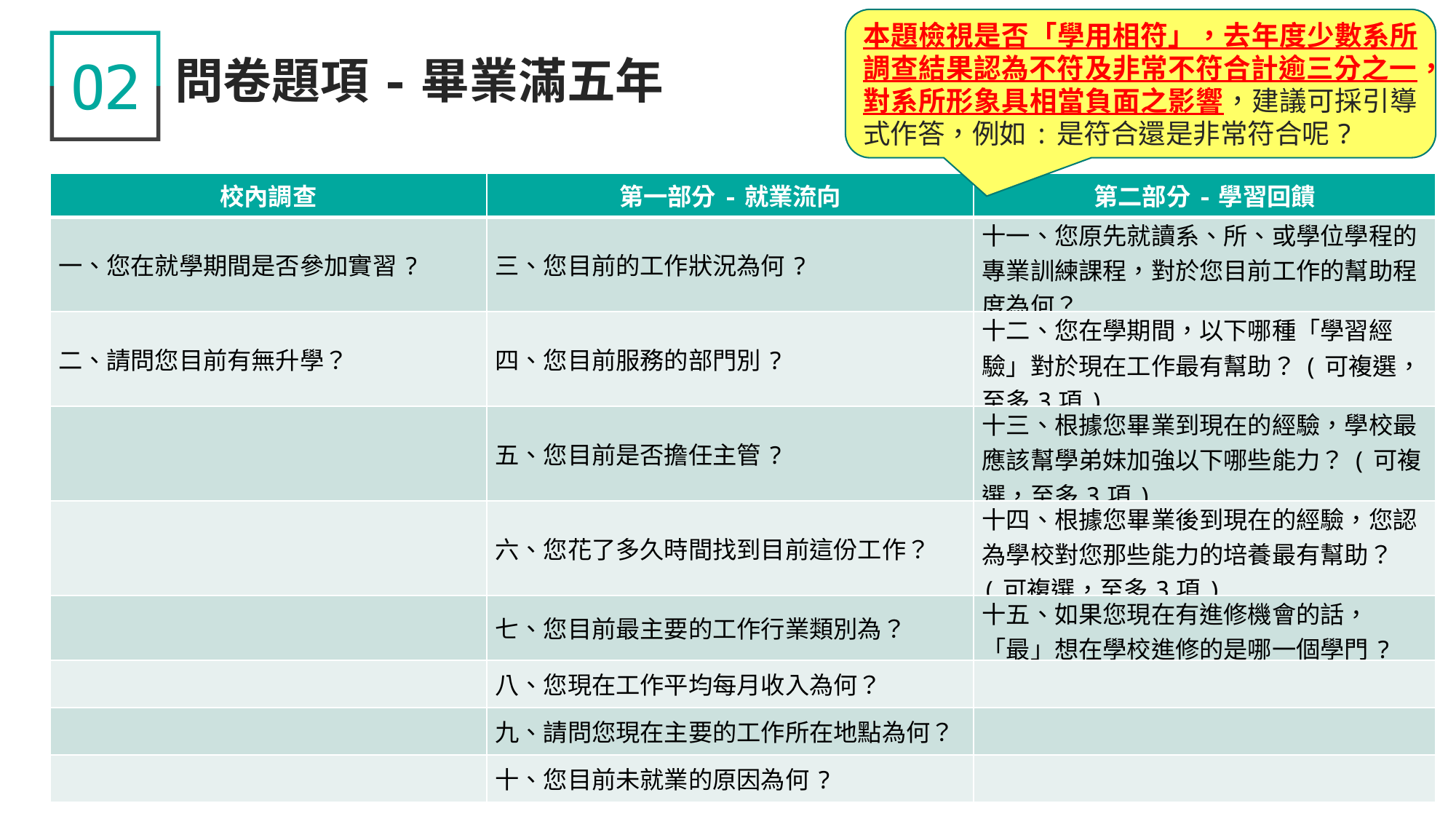

本題檢視是否「學用相符」，去年度少數系所調查結果認為不符及非常不符合計逾三分之一，對系所形象具相當負面之影響，建議可採引導式作答，例如:是符合還是非常符合呢?

02
問卷題項-畢業滿五年

| 校內調查 | 第一部分-就業流向 | 第二部分-學習回饋 |
| --- | --- | --- |
| 一、您在就學期間是否參加實習? | 三、您目前的工作狀況為何? | 十一、您原先就讀系、所、或學位學程的專業訓練課程，對於您目前工作的幫助程度為何？ |
| 二、請問您目前有無升學？ | 四、您目前服務的部門別? | 十二、您在學期間，以下哪種「學習經驗」對於現在工作最有幫助？(可複選，至多3項) |
|  | 五、您目前是否擔任主管? | 十三、根據您畢業到現在的經驗，學校最應該幫學弟妹加強以下哪些能力？(可複選，至多3項) |
|  | 六、您花了多久時間找到目前這份工作？ | 十四、根據您畢業後到現在的經驗，您認為學校對您那些能力的培養最有幫助？(可複選，至多3項) |
|  | 七、您目前最主要的工作行業類別為？ | 十五、如果您現在有進修機會的話，「最」想在學校進修的是哪一個學門? |
|  | 八、您現在工作平均每月收入為何？ |  |
|  | 九、請問您現在主要的工作所在地點為何？ |  |
|  | 十、您目前未就業的原因為何? |  |
12